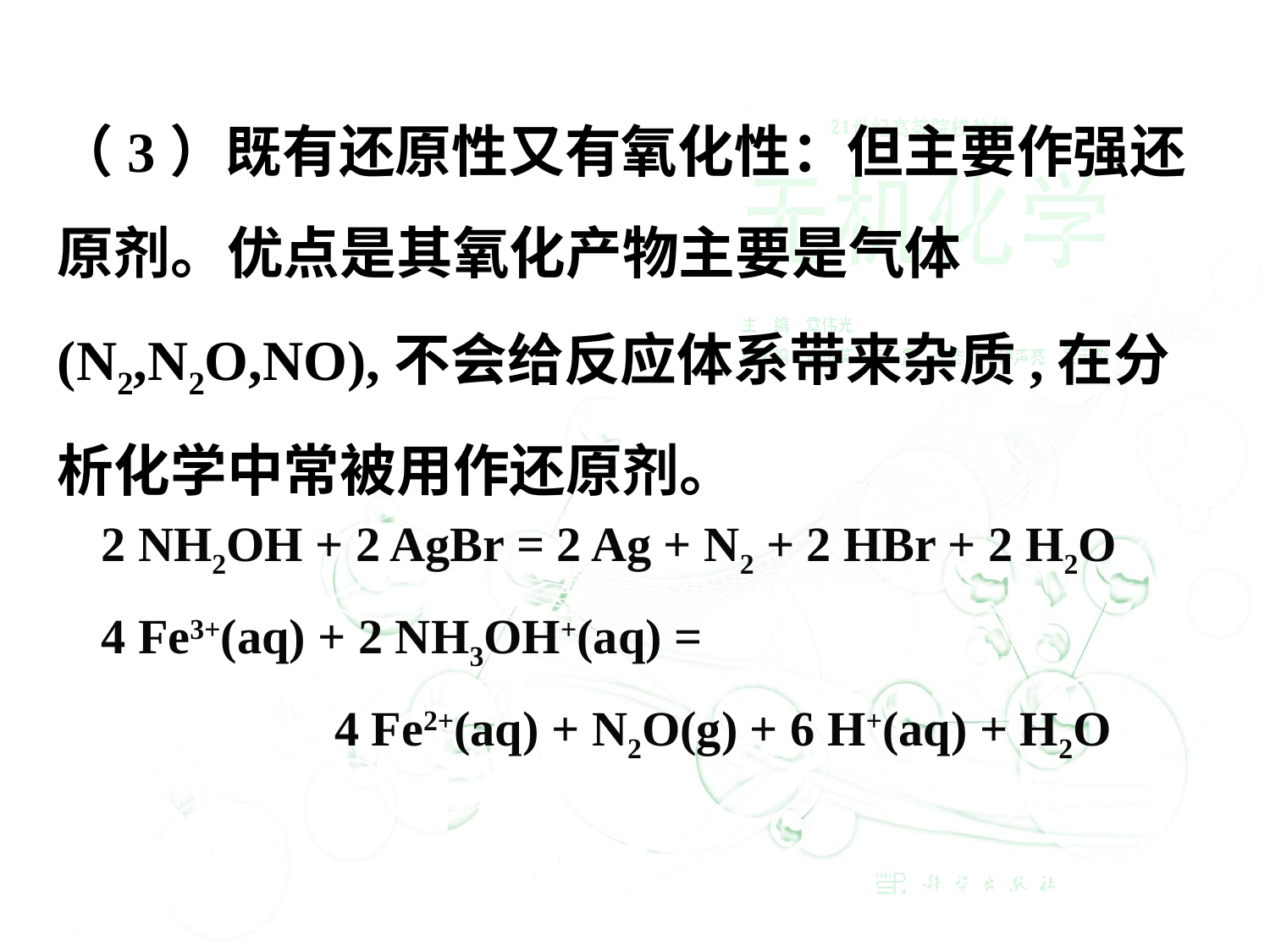

（3）既有还原性又有氧化性：但主要作强还原剂。优点是其氧化产物主要是气体(N2,N2O,NO),不会给反应体系带来杂质,在分析化学中常被用作还原剂。

2 NH2OH + 2 AgBr = 2 Ag + N2 + 2 HBr + 2 H2O
4 Fe3+(aq) + 2 NH3OH+(aq) =
                   4 Fe2+(aq) + N2O(g) + 6 H+(aq) + H2O